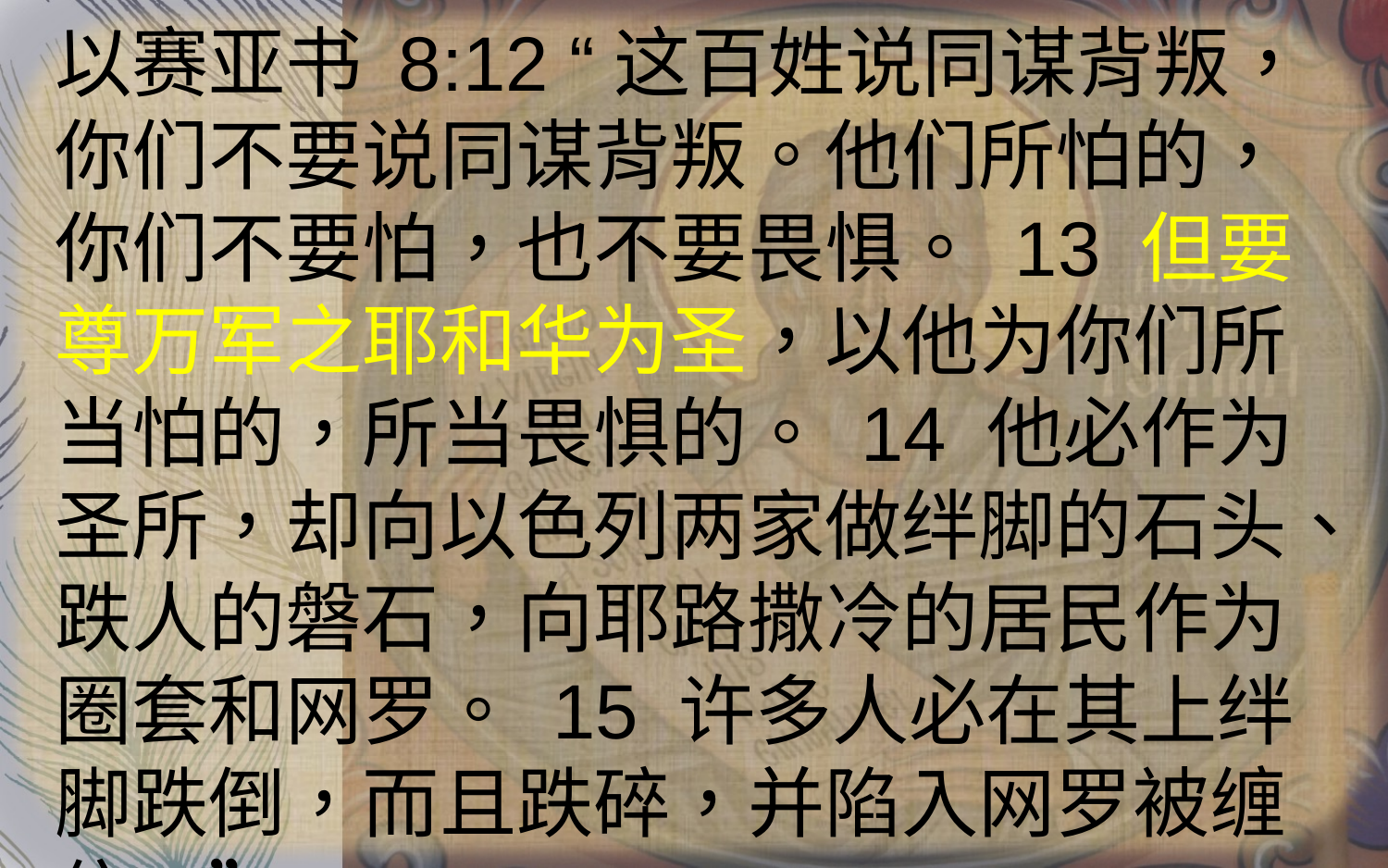

以赛亚书 8:12 “这百姓说同谋背叛，你们不要说同谋背叛。他们所怕的，你们不要怕，也不要畏惧。 13 但要尊万军之耶和华为圣，以他为你们所当怕的，所当畏惧的。 14 他必作为圣所，却向以色列两家做绊脚的石头、跌人的磐石，向耶路撒冷的居民作为圈套和网罗。 15 许多人必在其上绊脚跌倒，而且跌碎，并陷入网罗被缠住。”